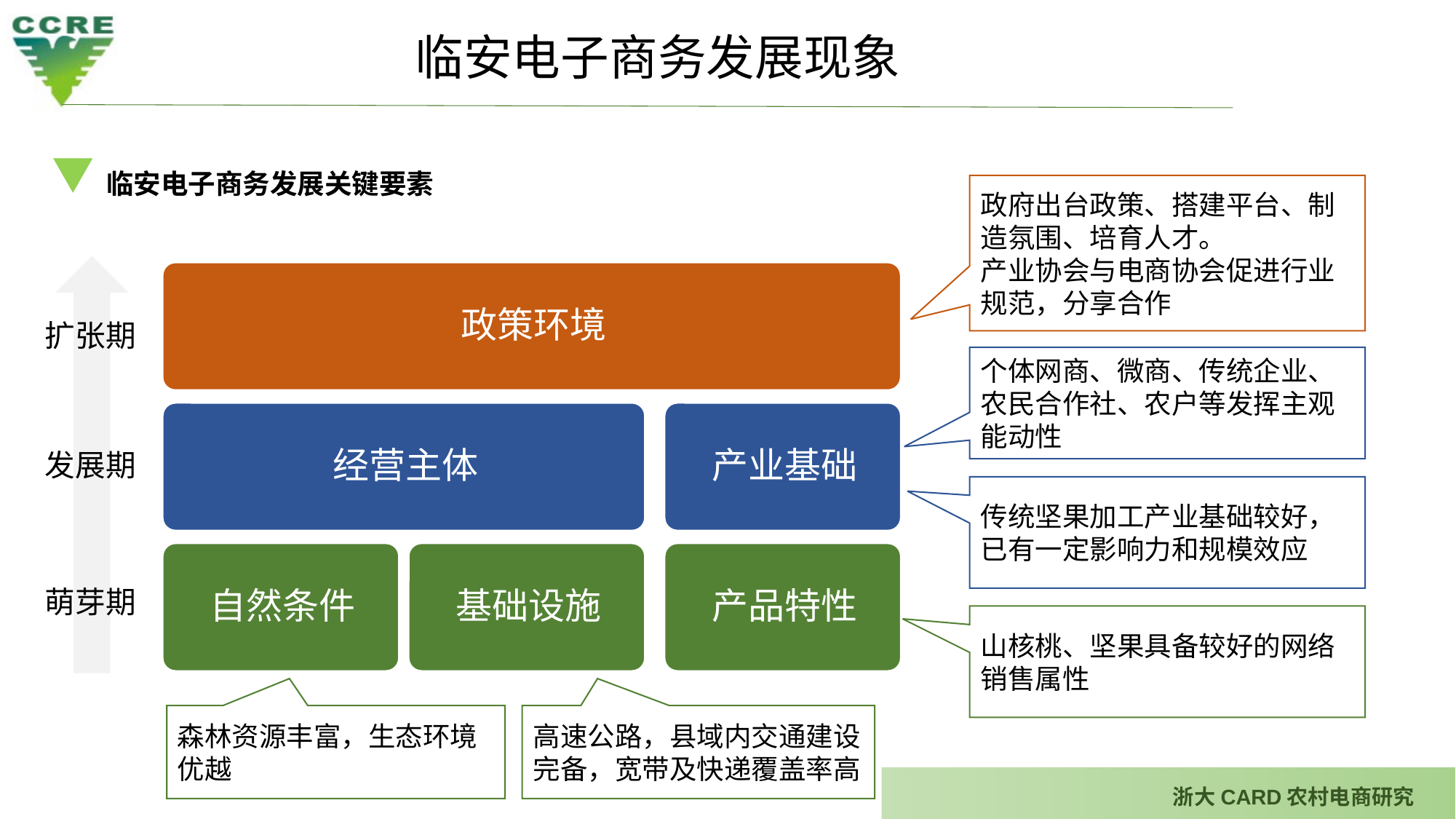

临安电子商务发展现象
临安电子商务发展关键要素

政府出台政策、搭建平台、制造氛围、培育人才。
产业协会与电商协会促进行业规范，分享合作

政策环境
经营主体
自然条件
基础设施
产业基础
产品特性
扩张期
个体网商、微商、传统企业、农民合作社、农户等发挥主观能动性
发展期
传统坚果加工产业基础较好，已有一定影响力和规模效应
萌芽期
山核桃、坚果具备较好的网络销售属性
森林资源丰富，生态环境优越
高速公路，县域内交通建设完备，宽带及快递覆盖率高